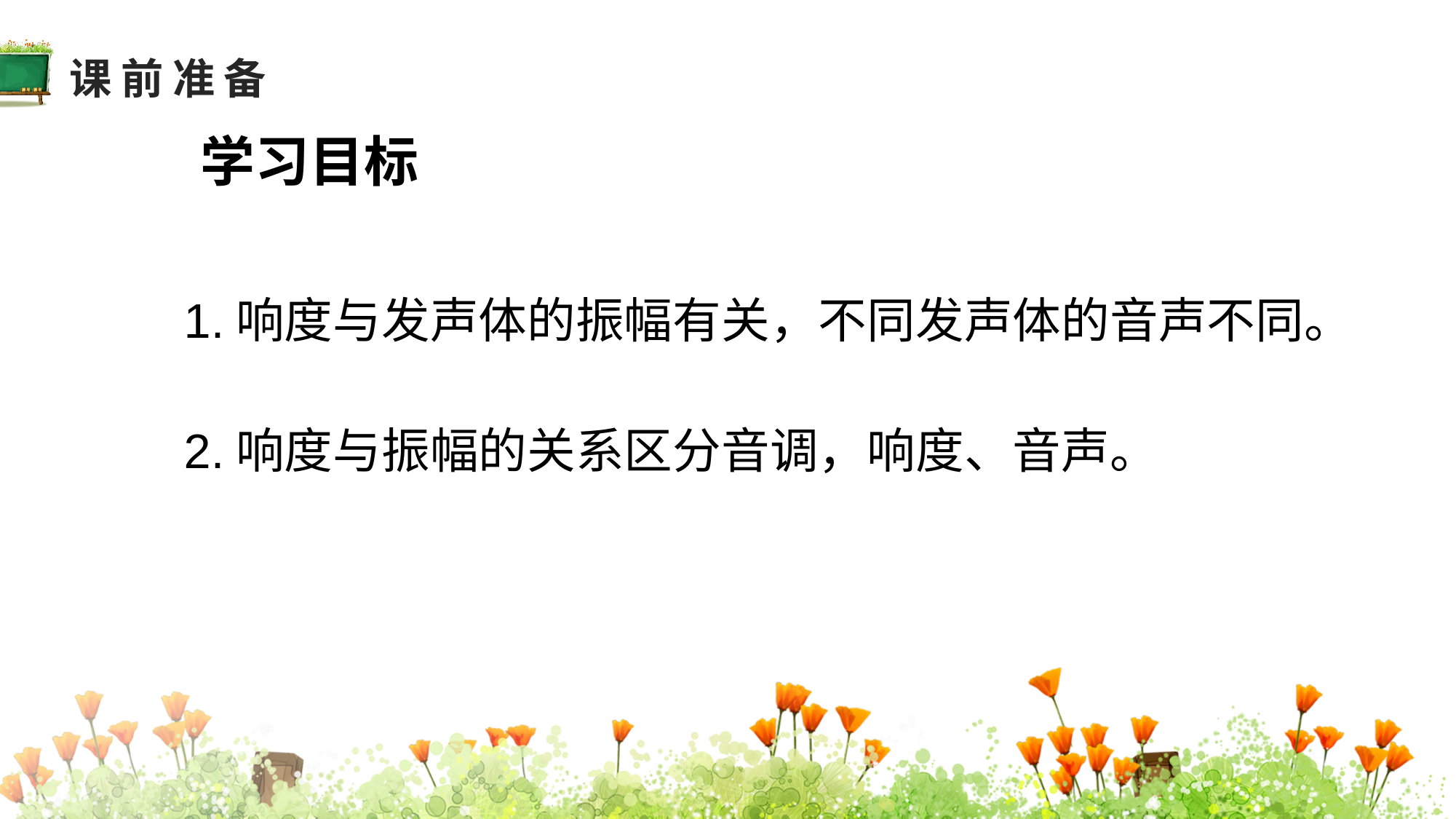

课前准备
学习目标
1.响度与发声体的振幅有关，不同发声体的音声不同。
2.响度与振幅的关系区分音调，响度、音声。